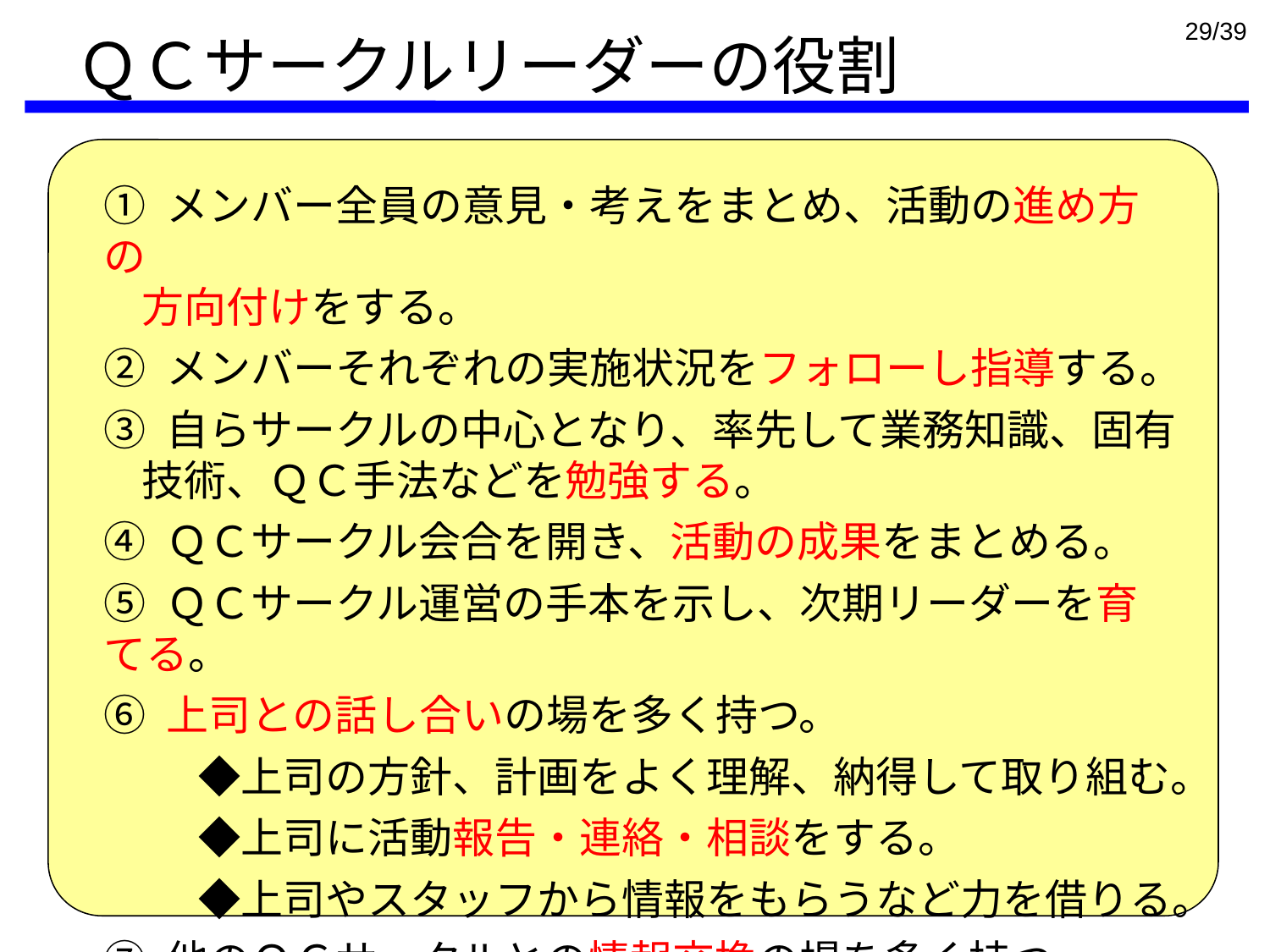

ＱＣサークルリーダーの役割

① メンバー全員の意見・考えをまとめ、活動の進め方の
    方向付けをする。
② メンバーそれぞれの実施状況をフォローし指導する。
③ 自らサークルの中心となり、率先して業務知識、固有
    技術、ＱＣ手法などを勉強する。
④ ＱＣサークル会合を開き、活動の成果をまとめる。
⑤ ＱＣサークル運営の手本を示し、次期リーダーを育てる。
⑥ 上司との話し合いの場を多く持つ。
　　 ◆上司の方針、計画をよく理解、納得して取り組む。
　　 ◆上司に活動報告・連絡・相談をする。
　　 ◆上司やスタッフから情報をもらうなど力を借りる。
⑦ 他のＱＣサークルとの情報交換の場を多く持つ。